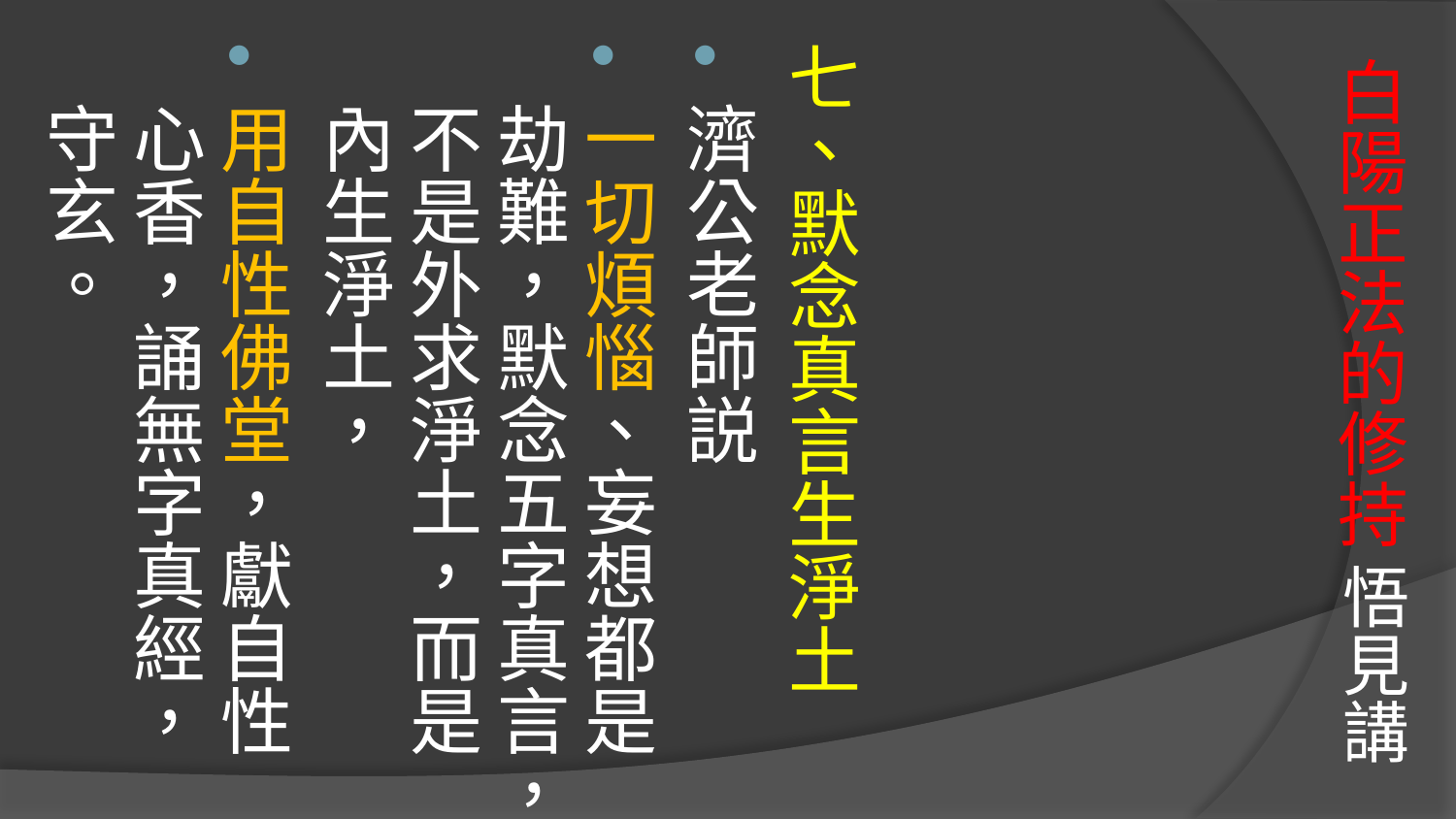

七、默念真言生淨土
濟公老師説
一切煩惱、妄想都是劫難，默念五字真言，不是外求淨土，而是內生淨土，
用自性佛堂，獻自性心香，誦無字真經，守玄。
# 白陽正法的修持 悟見講